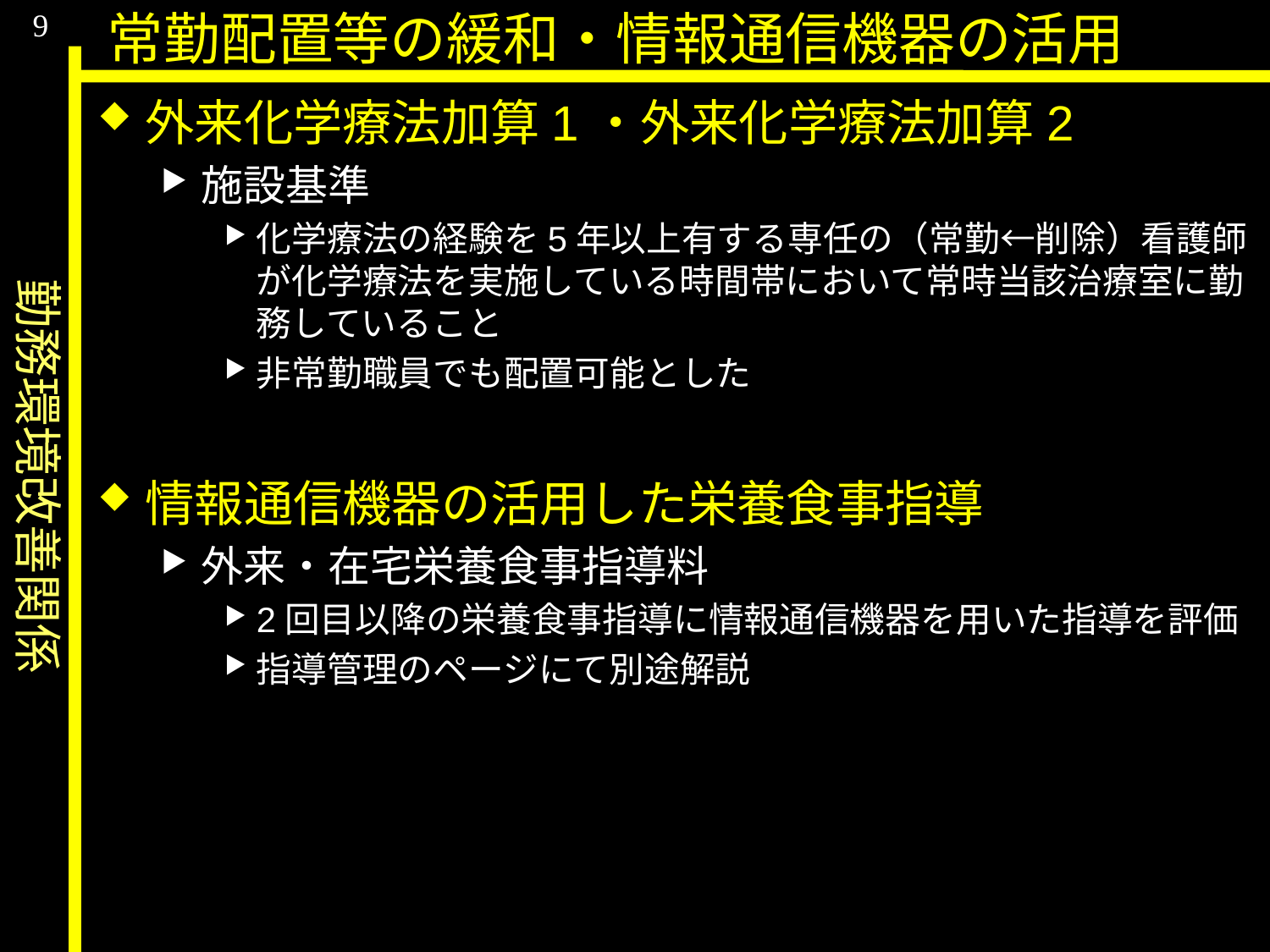

勤務環境改善関係
9
常勤配置等の緩和・情報通信機器の活用

外来化学療法加算1・外来化学療法加算2
施設基準
化学療法の経験を5年以上有する専任の（常勤←削除）看護師が化学療法を実施している時間帯において常時当該治療室に勤務していること
非常勤職員でも配置可能とした

情報通信機器の活用した栄養食事指導
外来・在宅栄養食事指導料
2回目以降の栄養食事指導に情報通信機器を用いた指導を評価
指導管理のページにて別途解説